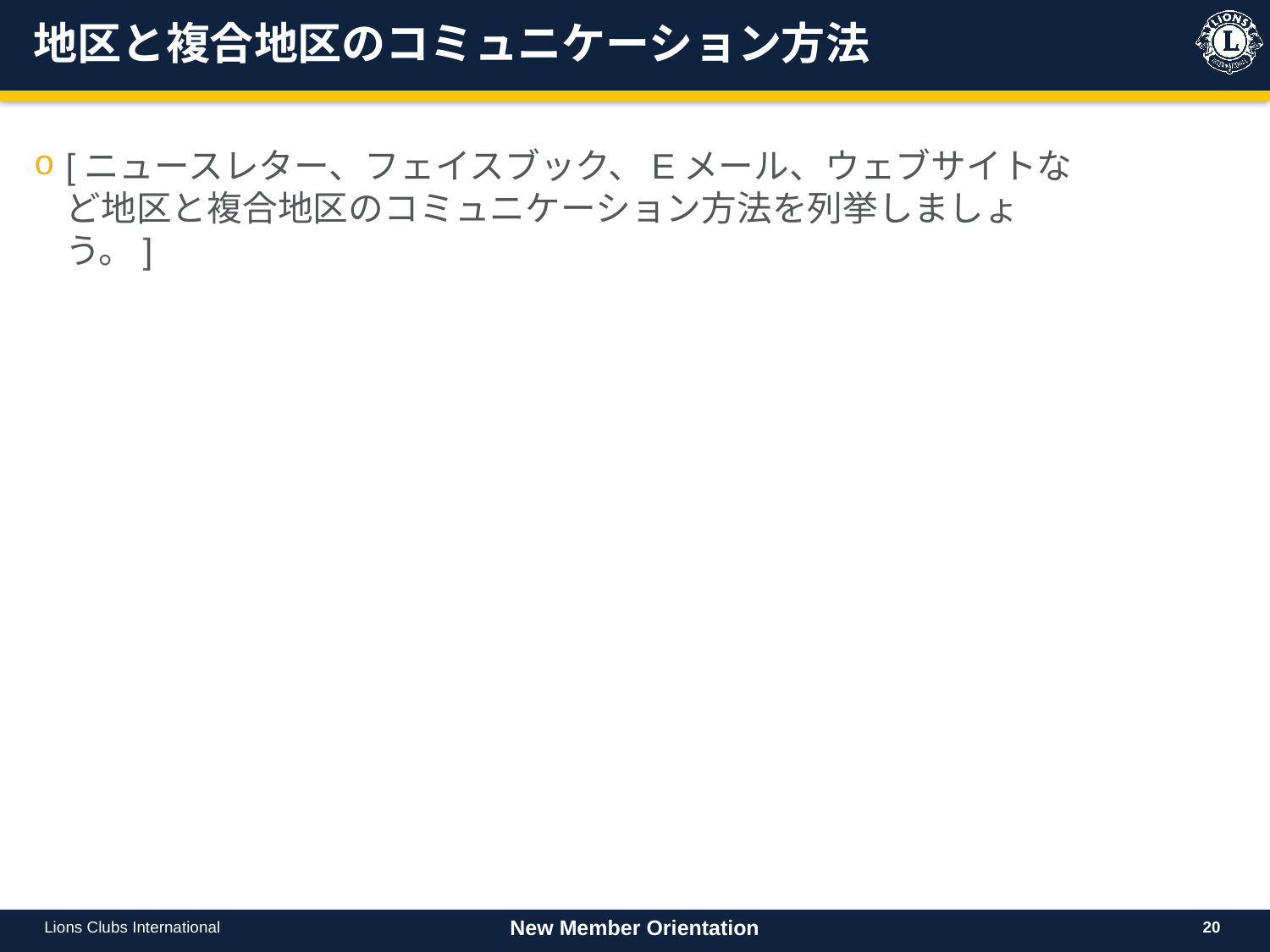

# 地区と複合地区のコミュニケーション方法
[ニュースレター、フェイスブック、Eメール、ウェブサイトなど地区と複合地区のコミュニケーション方法を列挙しましょう。]